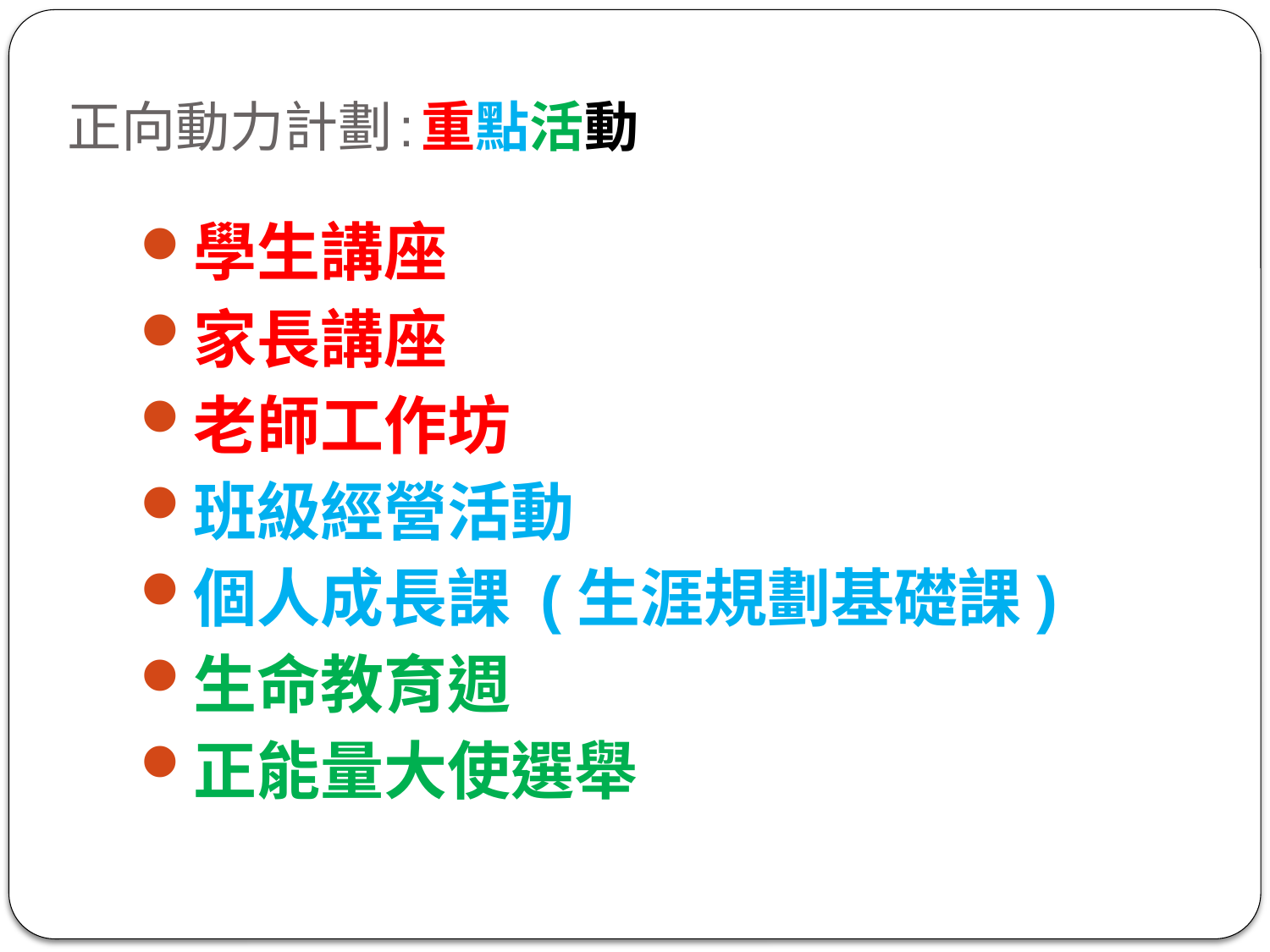

正向動力計劃:重點活動

學生講座
家長講座
老師工作坊
班級經營活動
個人成長課 (生涯規劃基礎課)
生命教育週
正能量大使選舉